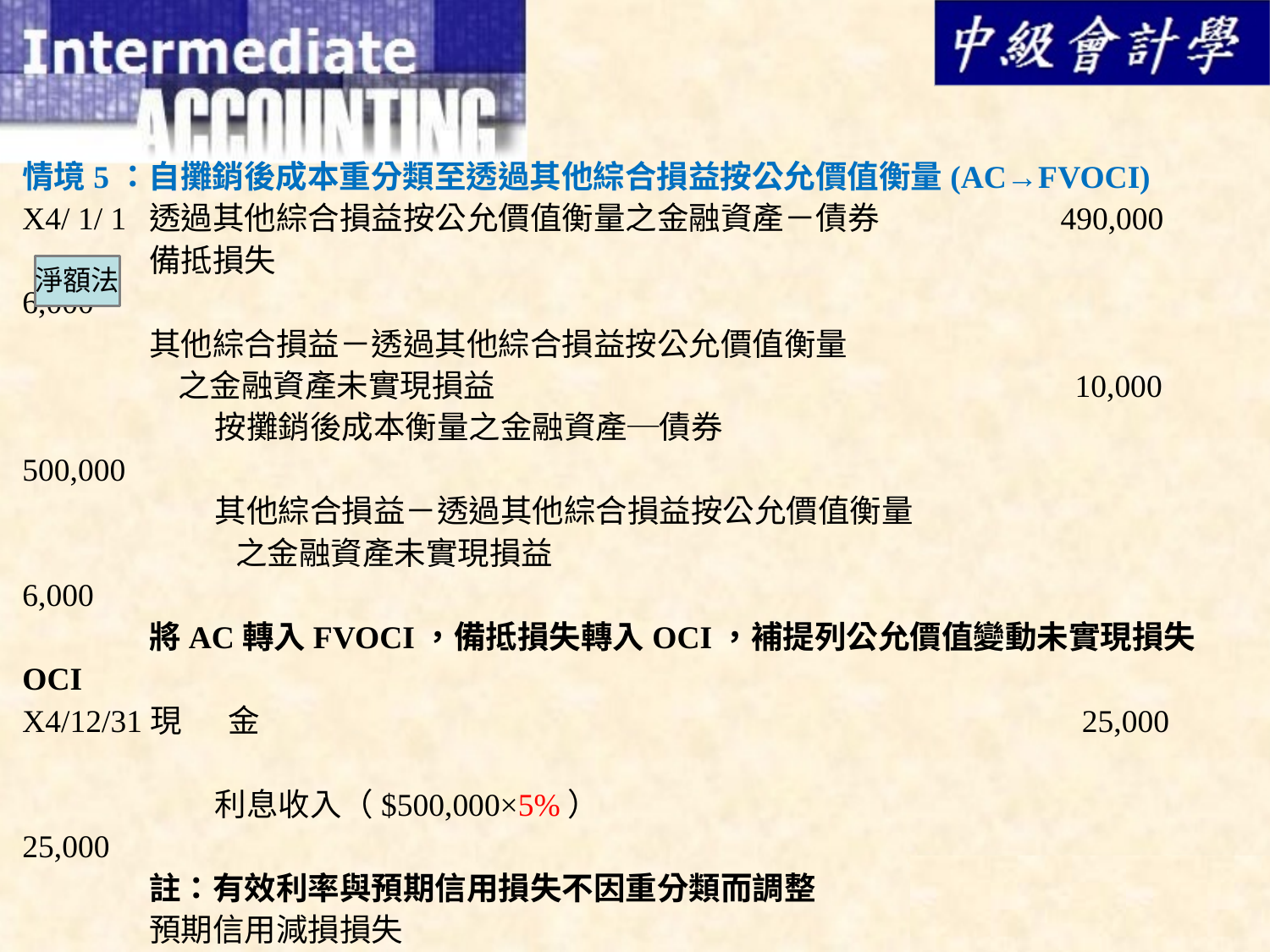

情境5：自攤銷後成本重分類至透過其他綜合損益按公允價值衡量(AC→FVOCI)
X4/ 1/ 1	透過其他綜合損益按公允價值衡量之金融資產－債券		  490,000
	備抵損失							      6,000
	其他綜合損益－透過其他綜合損益按公允價值衡量
	    之金融資產未實現損益					    10,000
	        按攤銷後成本衡量之金融資產─債券				      500,000
	        其他綜合損益－透過其他綜合損益按公允價值衡量
	            之金融資產未實現損益　　	　				          6,000
	將AC轉入FVOCI，備抵損失轉入OCI，補提列公允價值變動未實現損失OCI
X4/12/31現　  金						   	     25,000
	        利息收入（$500,000×5%）					        25,000
	註：有效利率與預期信用損失不因重分類而調整
	預期信用減損損失						      2,000
	        其他綜合損益－透過其他綜合損益按公允價值衡量
	            之金融資產未實現損益					                       2,000	 補提列減損損失
	透過其他綜合損益按公允價值衡量之金融資產－債券		      2,000
	        其他綜合損益－透過其他綜合損益按公允價值衡量
	            之金融資產未實現損益					                       2,000
淨額法